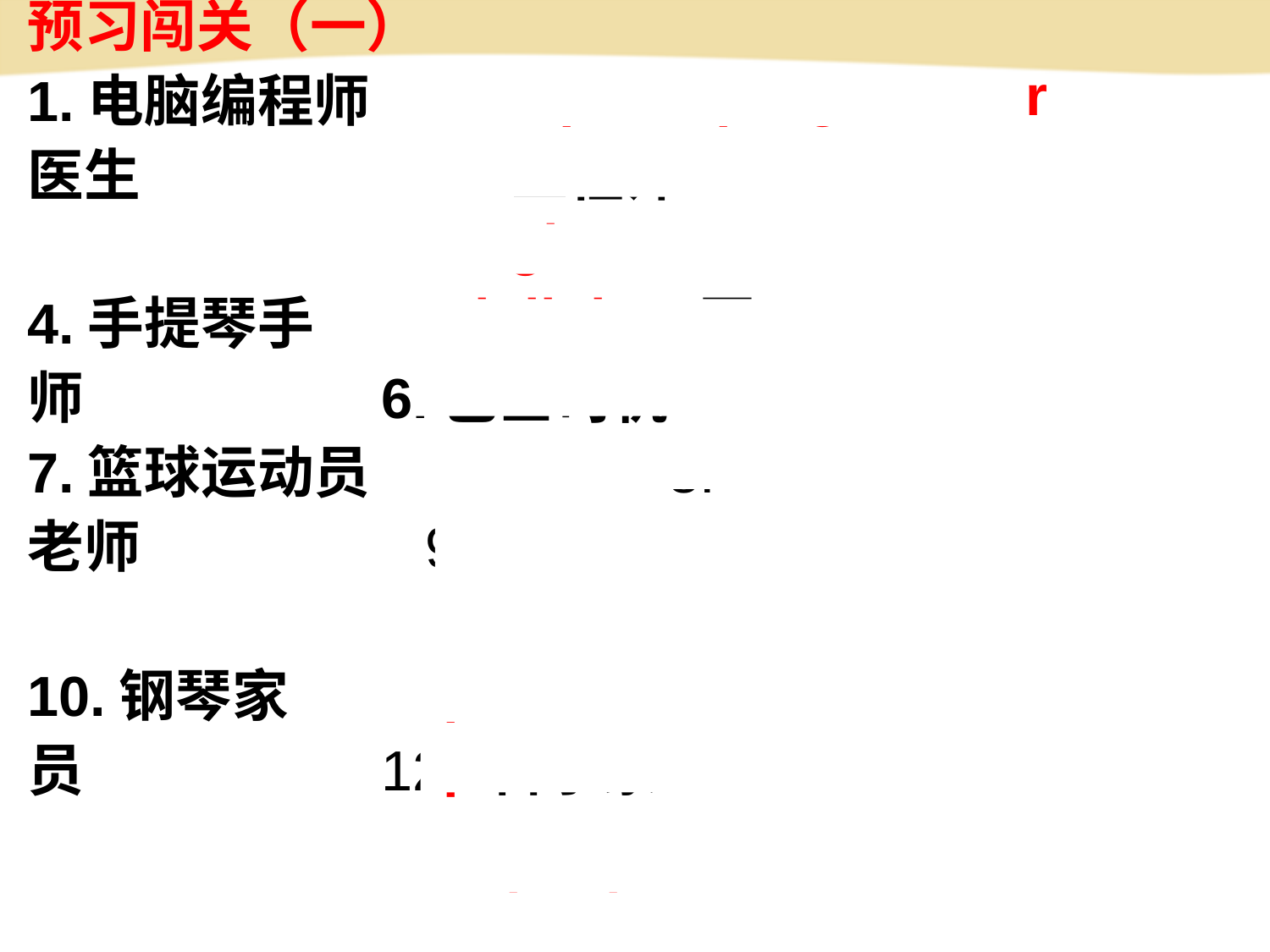

预习闯关（一）
1.电脑编程师                      2.医生                       3.工程师
4.手提琴手                        5.厨师                      6.巴士司机
7.篮球运动员                      8. 老师                     9. 飞行员
10.钢琴家                        11. 演员                      12. 科学家
 computer programmer
 doctor
 engineer
 violinist
 cook
 bus driver
 basketball player
 teacher
 pilot
 pianist
 actor
 scientist